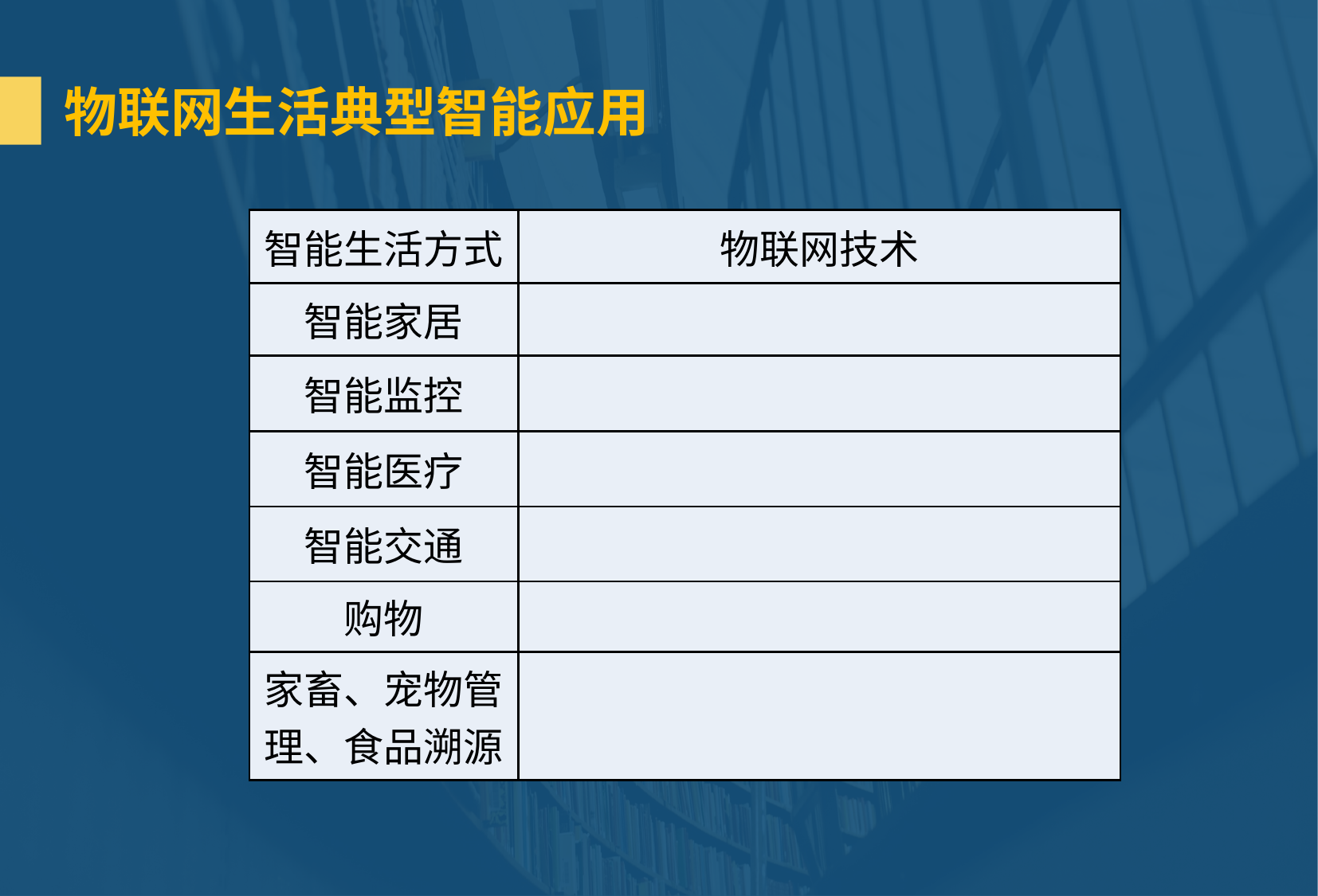

物联网生活典型智能应用
| 智能生活方式 | 物联网技术 |
| --- | --- |
| 智能家居 |  |
| 智能监控 |  |
| 智能医疗 |  |
| 智能交通 |  |
| 购物 |  |
| 家畜、宠物管理、食品溯源 |  |